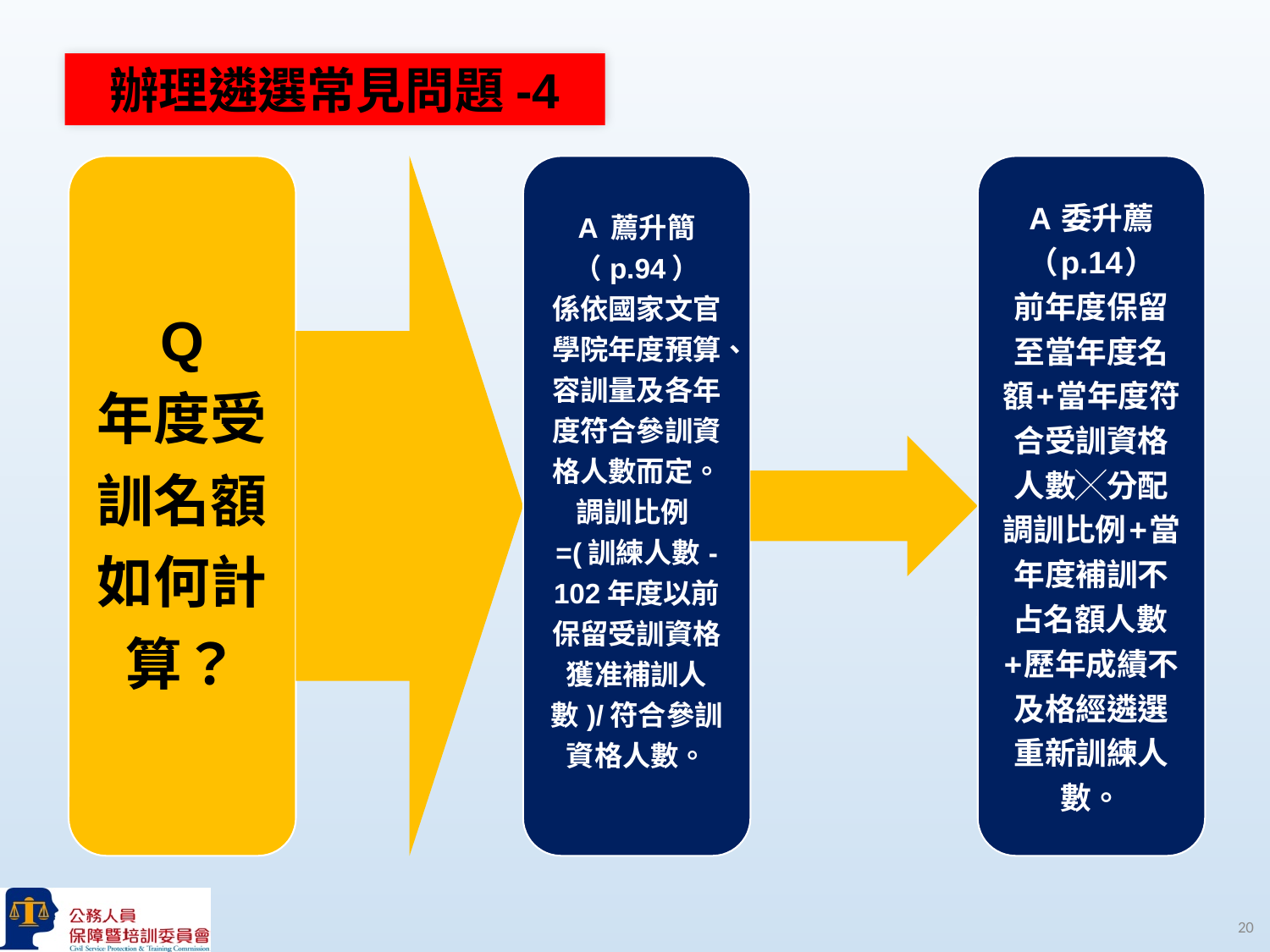

辦理遴選常見問題-4
Q
年度受訓名額如何計算？
A 薦升簡 （p.94）
係依國家文官學院年度預算、容訓量及各年度符合參訓資格人數而定。
調訓比例=(訓練人數-102年度以前保留受訓資格獲准補訓人數)/符合參訓資格人數。
A 委升薦 （p.14）
前年度保留至當年度名額+當年度符合受訓資格人數╳分配調訓比例+當年度補訓不占名額人數+歷年成績不及格經遴選重新訓練人數。
20